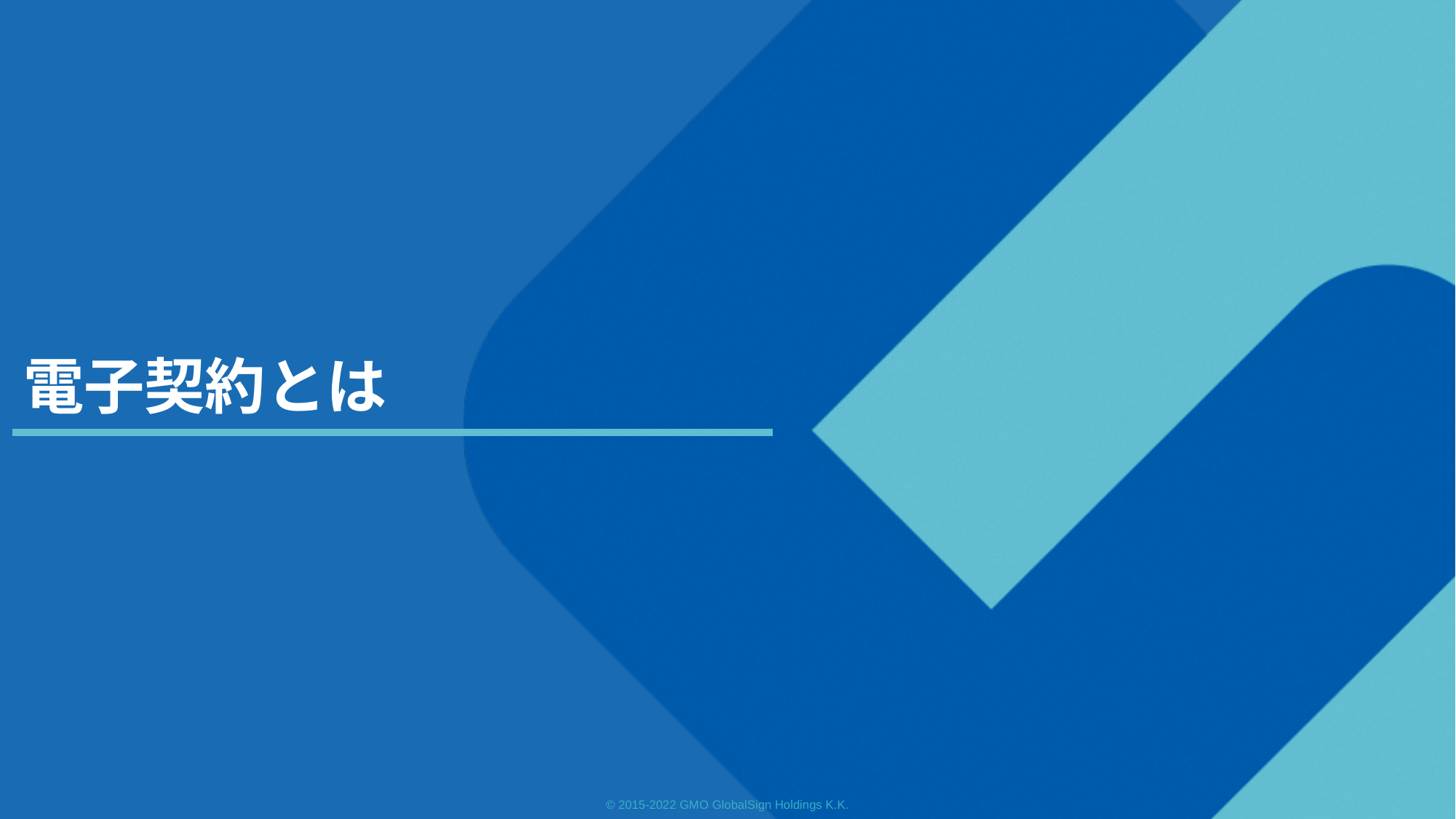

# 電子契約とは
© 2015-2022 GMO GlobalSign Holdings K.K.